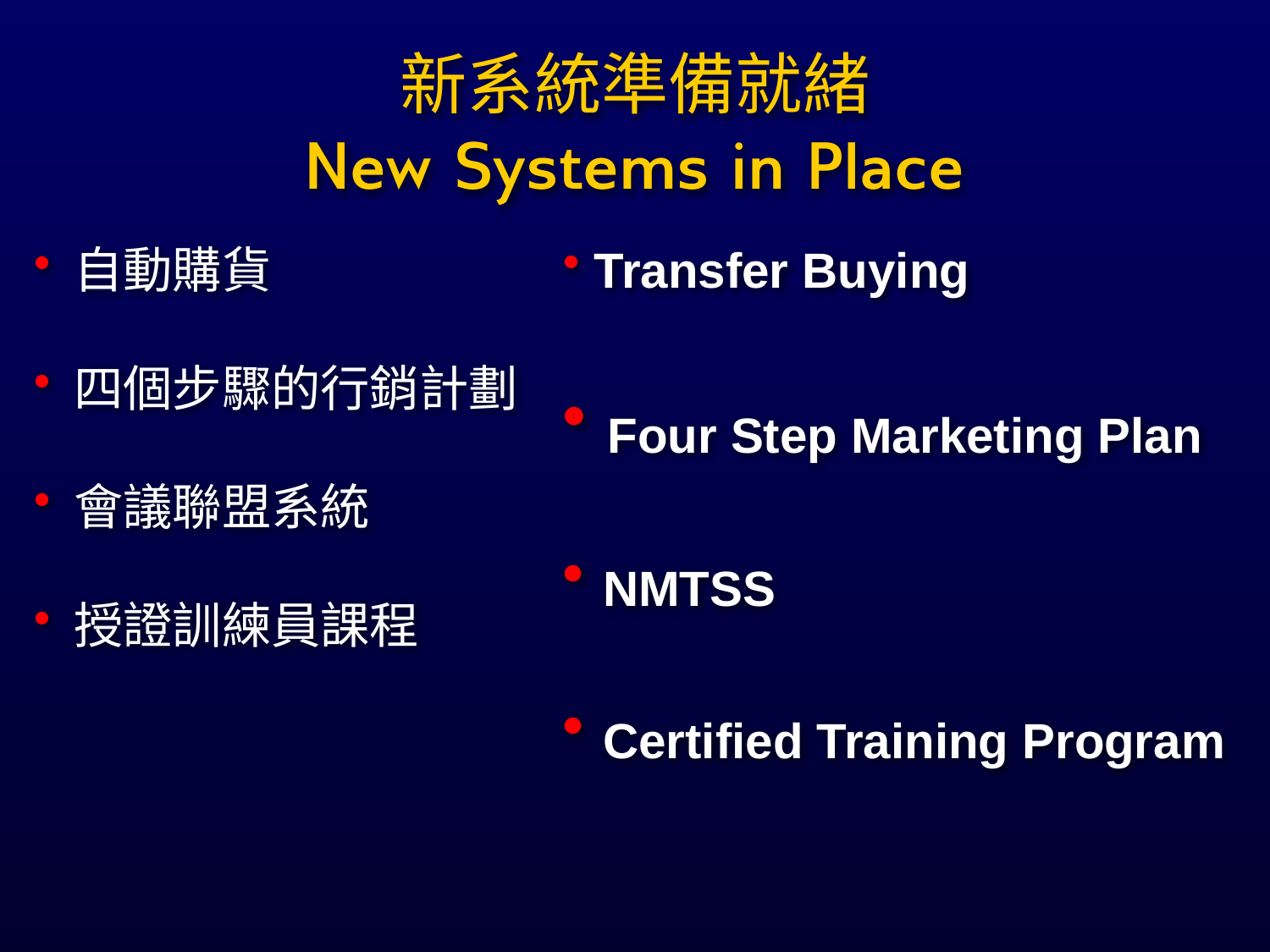

新系統準備就緒
New Systems in Place
 Transfer Buying

 Four Step Marketing Plan

 NMTSS

 Certified Training Program

 自動購貨

 四個步驟的行銷計劃

 會議聯盟系統

 授證訓練員課程